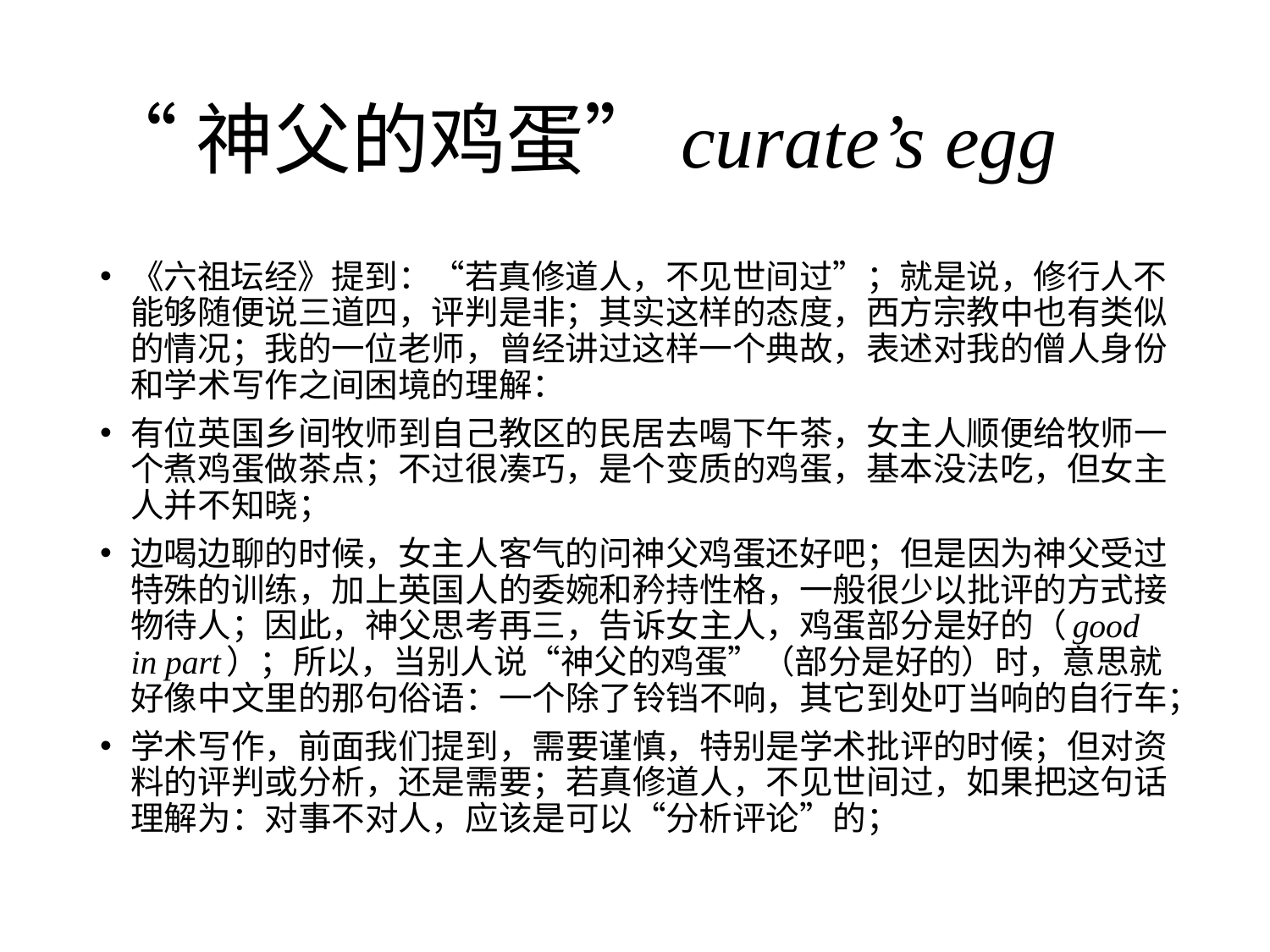

# “神父的鸡蛋”curate’s egg
《六祖坛经》提到：“若真修道人，不见世间过”；就是说，修行人不能够随便说三道四，评判是非；其实这样的态度，西方宗教中也有类似的情况；我的一位老师，曾经讲过这样一个典故，表述对我的僧人身份和学术写作之间困境的理解：
有位英国乡间牧师到自己教区的民居去喝下午茶，女主人顺便给牧师一个煮鸡蛋做茶点；不过很凑巧，是个变质的鸡蛋，基本没法吃，但女主人并不知晓；
边喝边聊的时候，女主人客气的问神父鸡蛋还好吧；但是因为神父受过特殊的训练，加上英国人的委婉和矜持性格，一般很少以批评的方式接物待人；因此，神父思考再三，告诉女主人，鸡蛋部分是好的（good in part）；所以，当别人说“神父的鸡蛋”（部分是好的）时，意思就好像中文里的那句俗语：一个除了铃铛不响，其它到处叮当响的自行车；
学术写作，前面我们提到，需要谨慎，特别是学术批评的时候；但对资料的评判或分析，还是需要；若真修道人，不见世间过，如果把这句话理解为：对事不对人，应该是可以“分析评论”的；